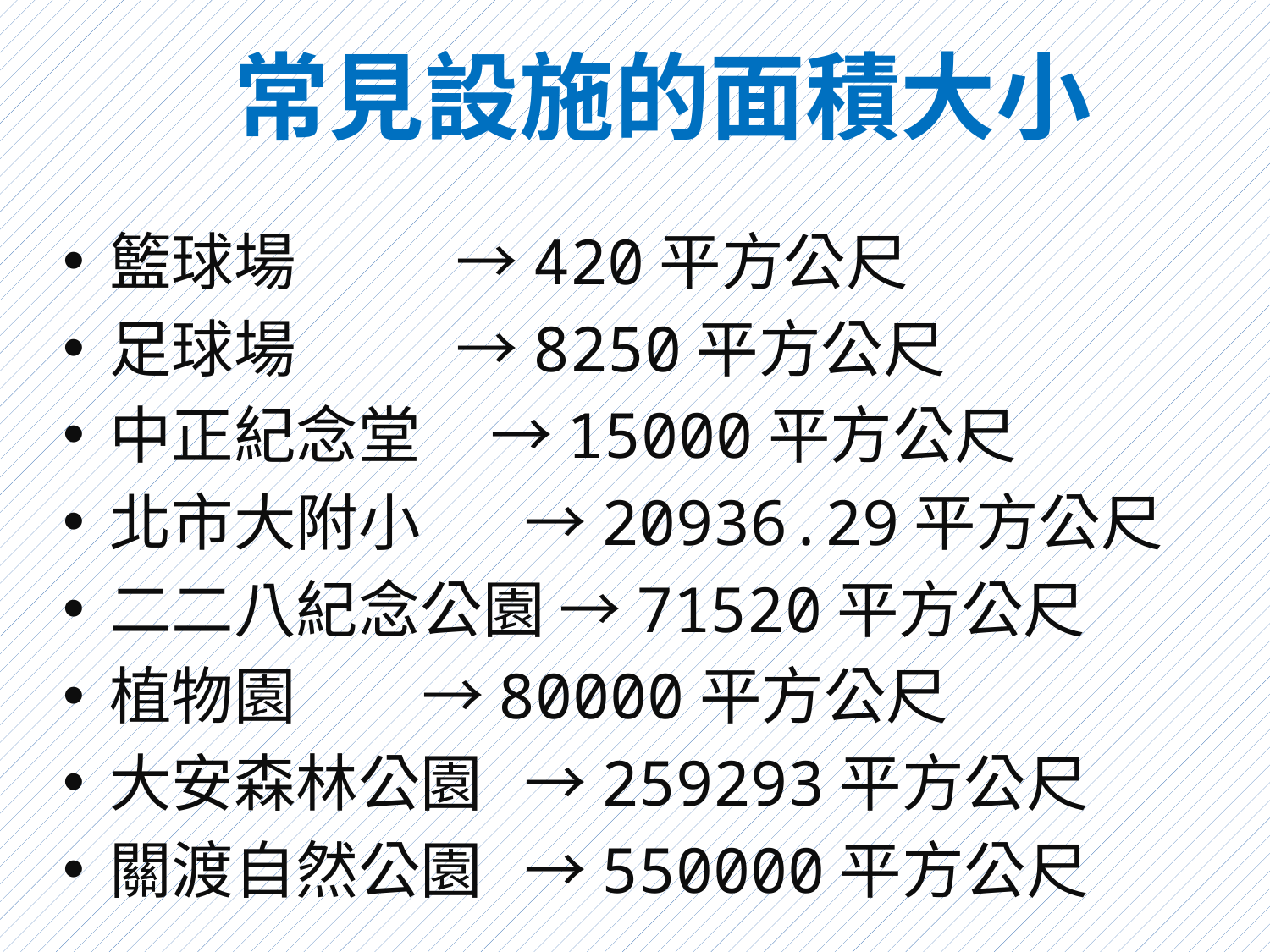

# 常見設施的面積大小
籃球場　       →420平方公尺
足球場　       →8250平方公尺
中正紀念堂     →15000平方公尺
北市大附小　   →20936.29平方公尺
二二八紀念公園 →71520平方公尺
植物園         →80000平方公尺
大安森林公園   →259293平方公尺
關渡自然公園   →550000平方公尺